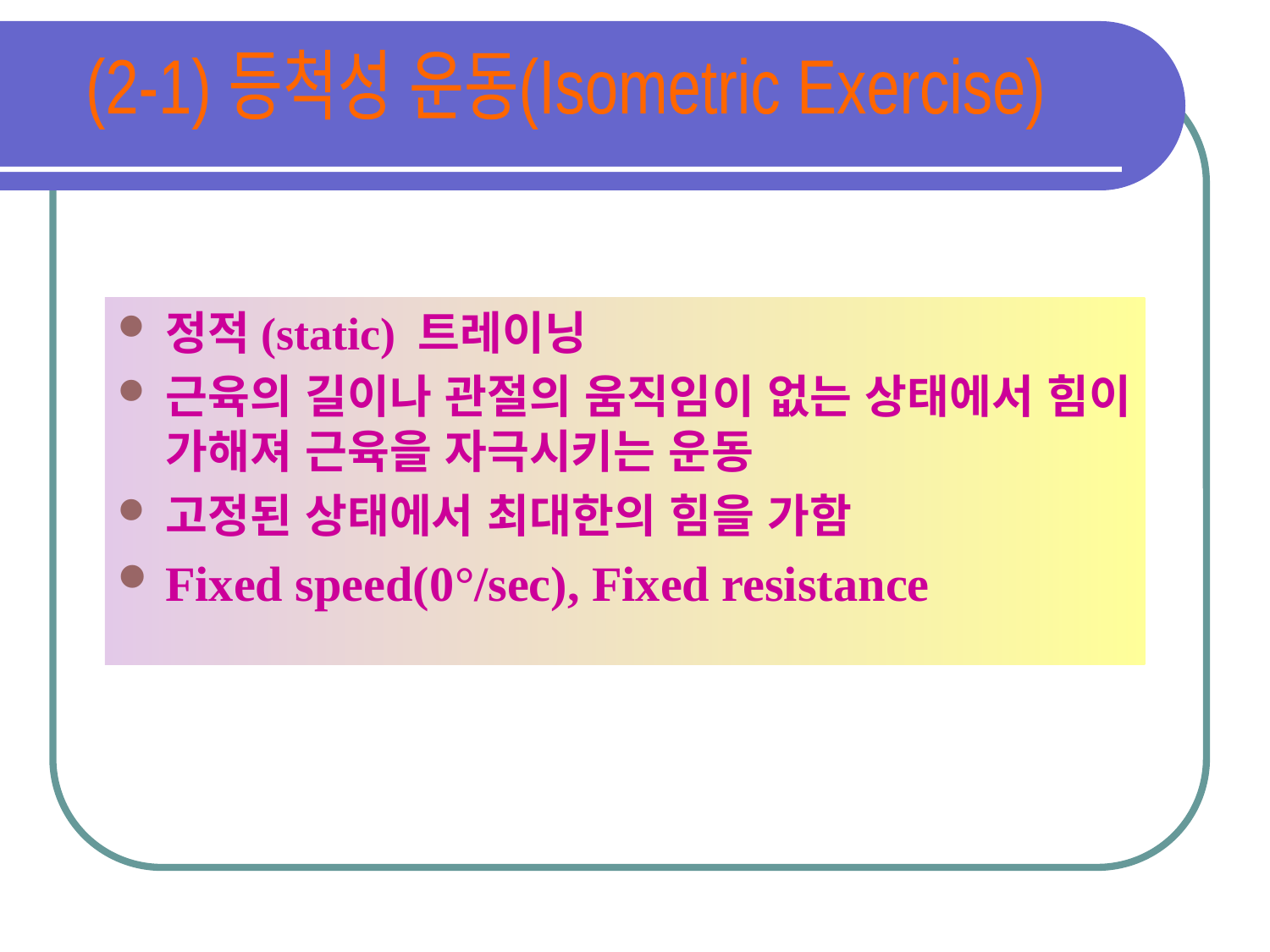

(2-1) 등척성 운동(Isometric Exercise)
정적(static) 트레이닝
근육의 길이나 관절의 움직임이 없는 상태에서 힘이 가해져 근육을 자극시키는 운동
고정된 상태에서 최대한의 힘을 가함
Fixed speed(0°/sec), Fixed resistance